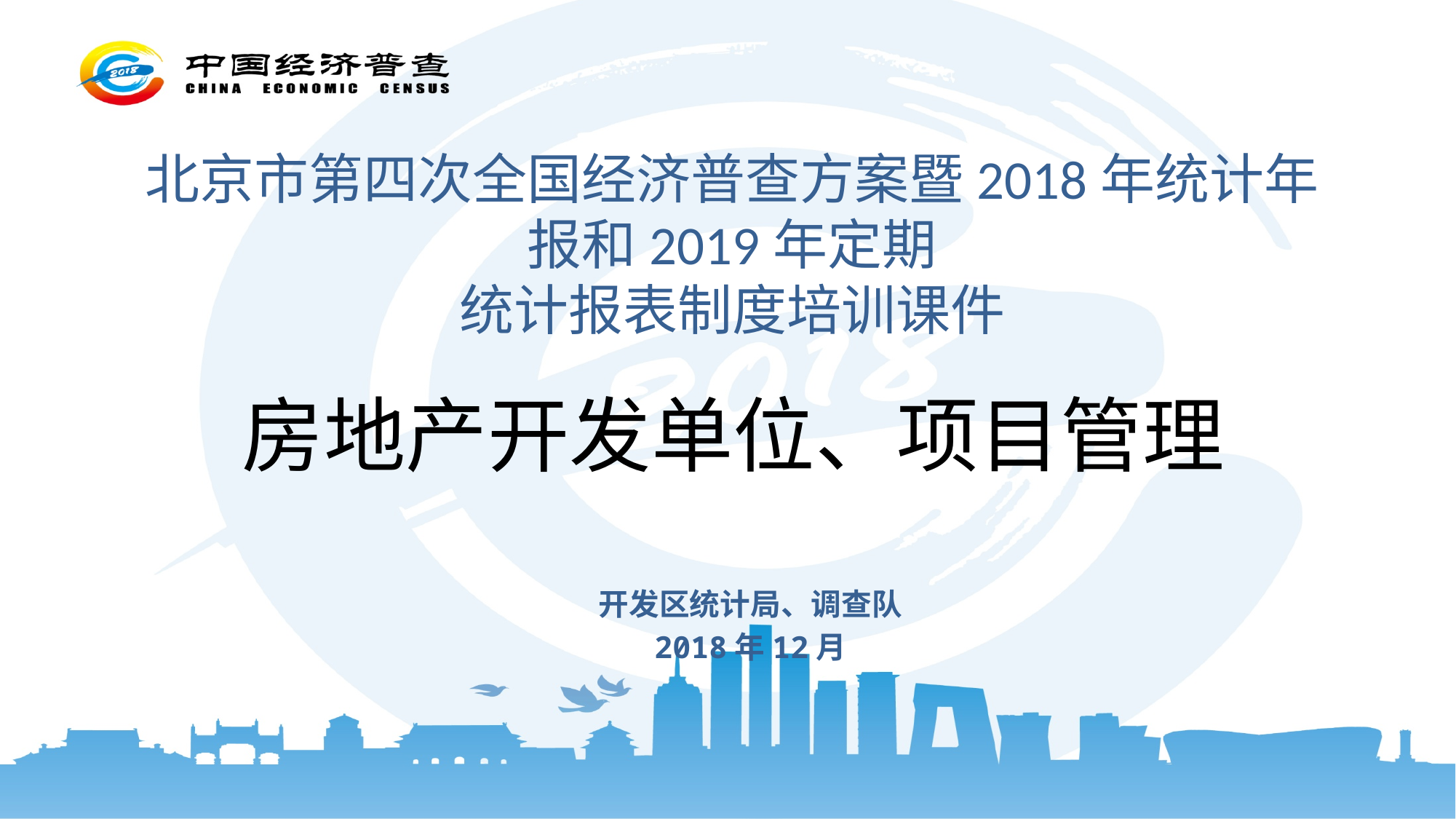

# 北京市第四次全国经济普查方案暨2018年统计年报和2019年定期 统计报表制度培训课件
房地产开发单位、项目管理
开发区统计局、调查队
2018年12月